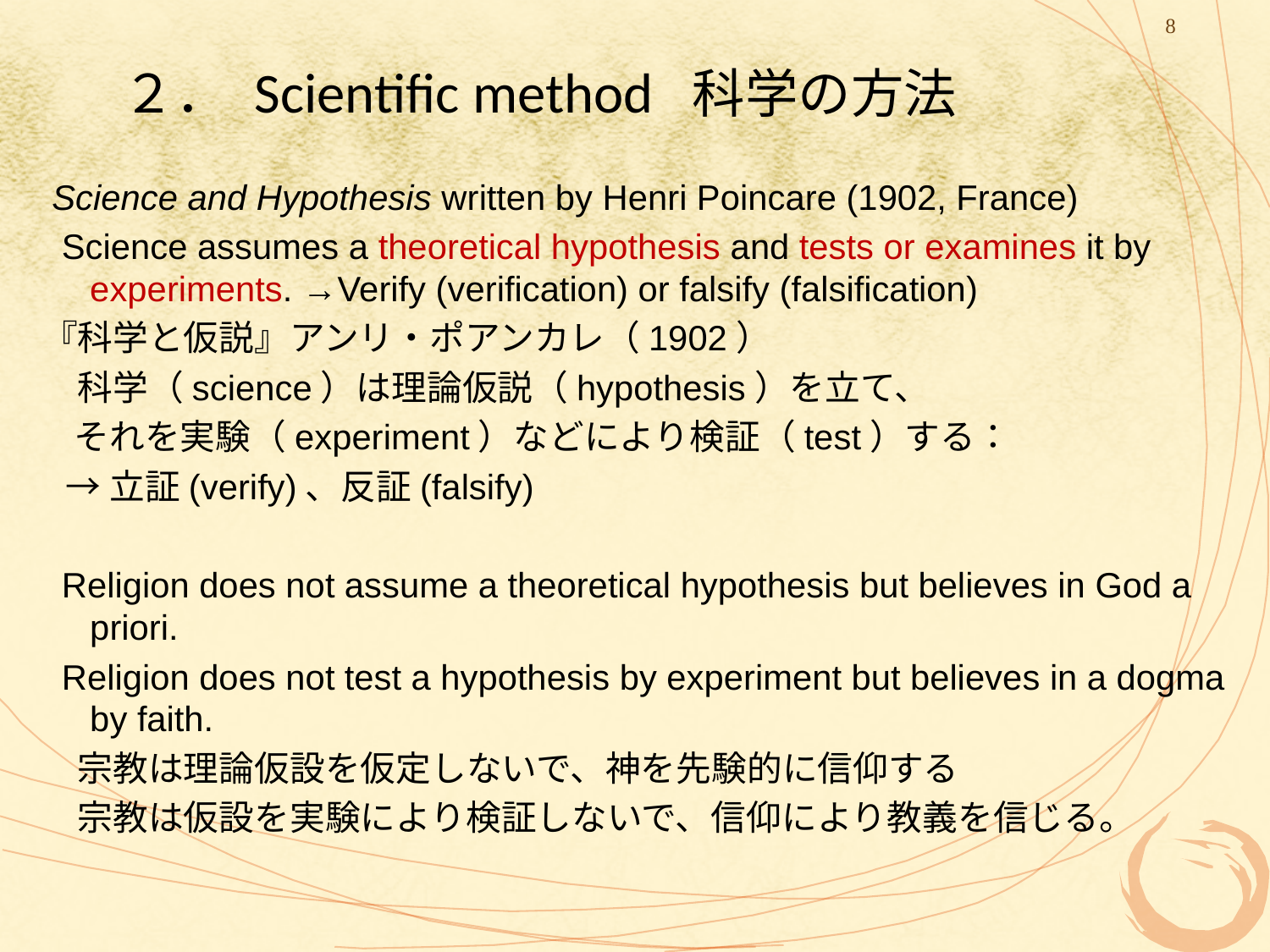

8
２． Scientific method  科学の方法
 Science and Hypothesis written by Henri Poincare (1902, France)
  Science assumes a theoretical hypothesis and tests or examines it by experiments. →Verify (verification) or falsify (falsification)
『科学と仮説』アンリ・ポアンカレ（1902）
　科学（science）は理論仮説（hypothesis）を立て、
   それを実験（experiment）などにより検証（test）する：
   →立証(verify)、反証(falsify)

  Religion does not assume a theoretical hypothesis but believes in God a priori.
  Religion does not test a hypothesis by experiment but believes in a dogma by faith.
　宗教は理論仮設を仮定しないで、神を先験的に信仰する
　宗教は仮設を実験により検証しないで、信仰により教義を信じる。